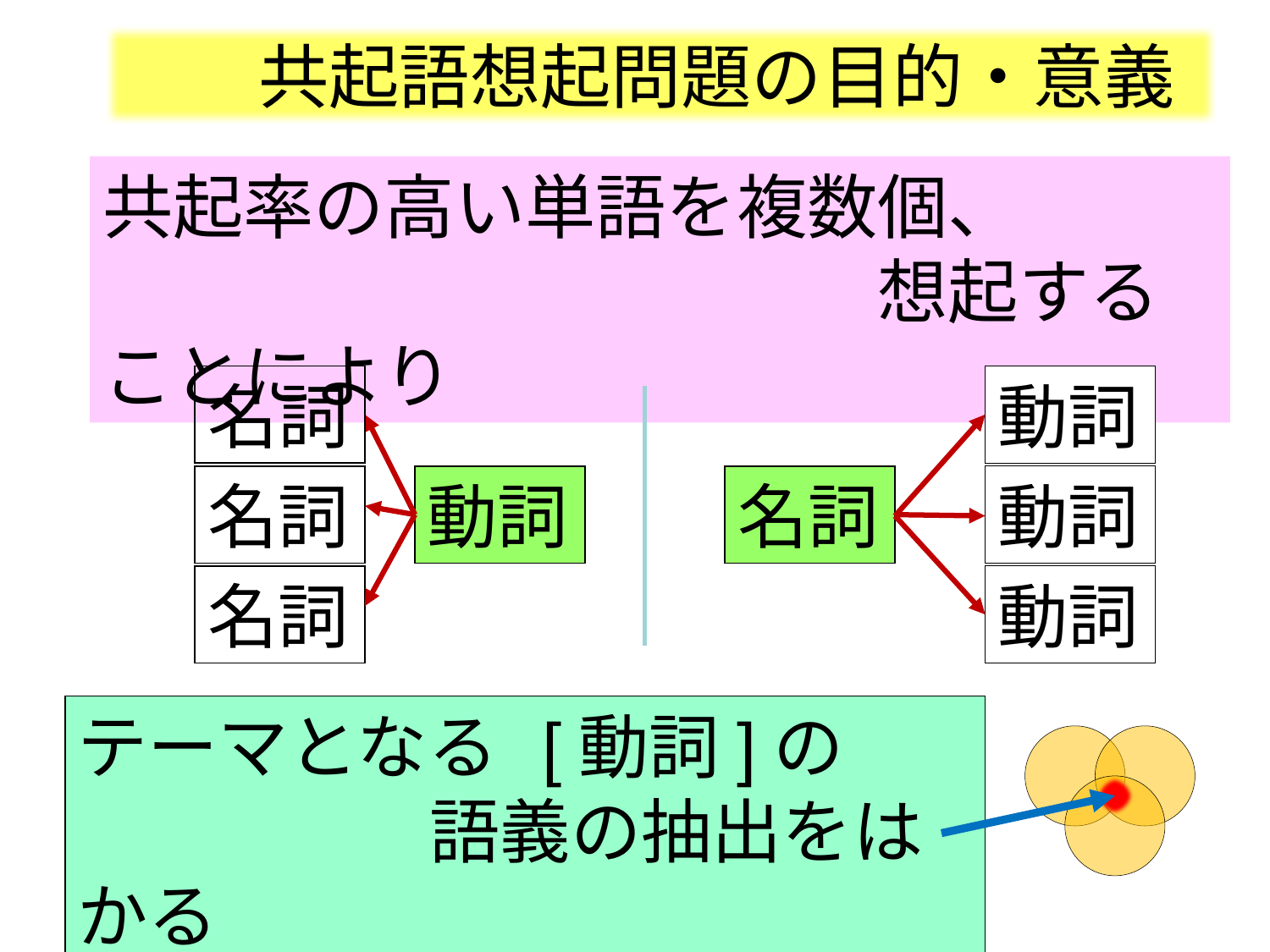

共起語想起問題の目的・意義
共起率の高い単語を複数個、
　　　　　　　　　　　想起することにより
名詞
動詞
名詞
動詞
名詞
動詞
名詞
動詞
テーマとなる　[動詞]の
　　　　　語義の抽出をはかる